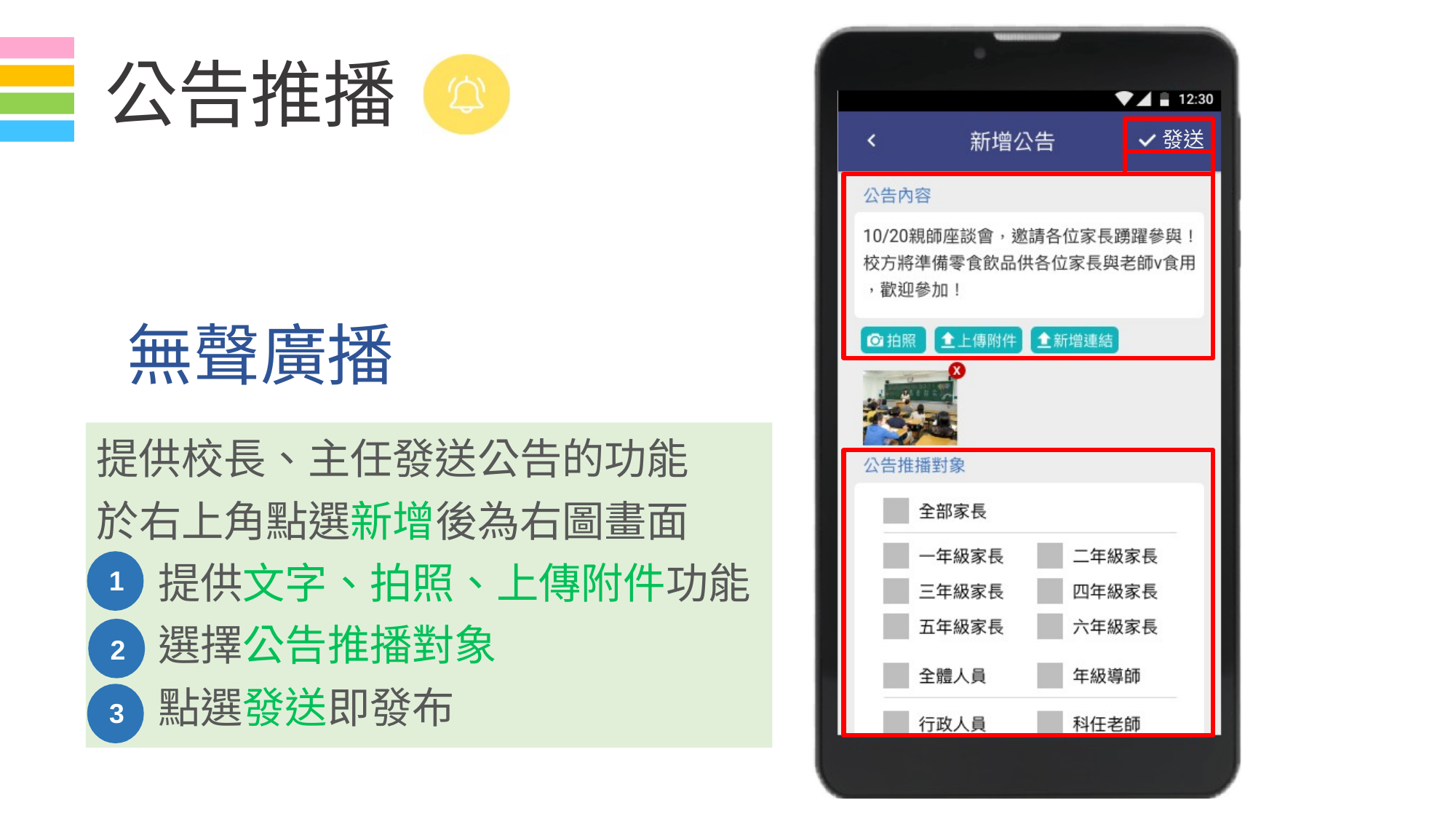

# 公告推播

發送

無聲廣播
提供校長、主任發送公告的功能 於右上角點選新增後為右圖畫面

提供文字、拍照、上傳附件功能 選擇公告推播對象

1.
1

2
2.
3.
3	點選發送即發布